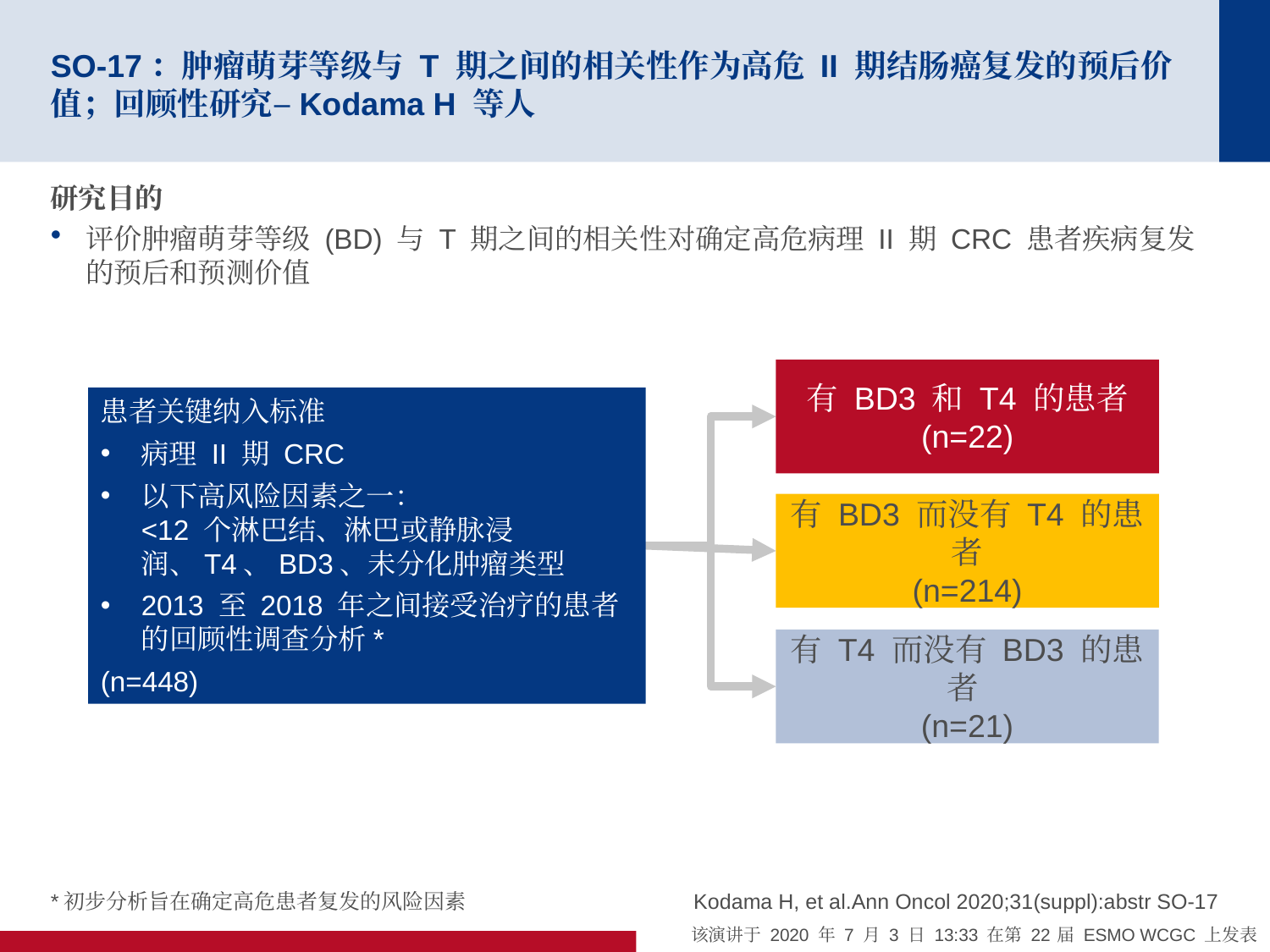

# SO-17：肿瘤萌芽等级与 T 期之间的相关性作为高危 II 期结肠癌复发的预后价值；回顾性研究–Kodama H 等人
研究目的
评价肿瘤萌芽等级 (BD) 与 T 期之间的相关性对确定高危病理 II 期 CRC 患者疾病复发的预后和预测价值
有 BD3 和 T4 的患者
(n=22)
患者关键纳入标准
病理 II 期 CRC
以下高风险因素之一：
<12 个淋巴结、淋巴或静脉浸润、T4、BD3、未分化肿瘤类型
2013 至 2018 年之间接受治疗的患者的回顾性调查分析*
(n=448)
有 BD3 而没有 T4 的患者
(n=214)
有 T4 而没有 BD3 的患者
(n=21)
*初步分析旨在确定高危患者复发的风险因素
Kodama H, et al.Ann Oncol 2020;31(suppl):abstr SO-17
该演讲于 2020 年 7 月 3 日 13:33 在第 22 届 ESMO WCGC 上发表